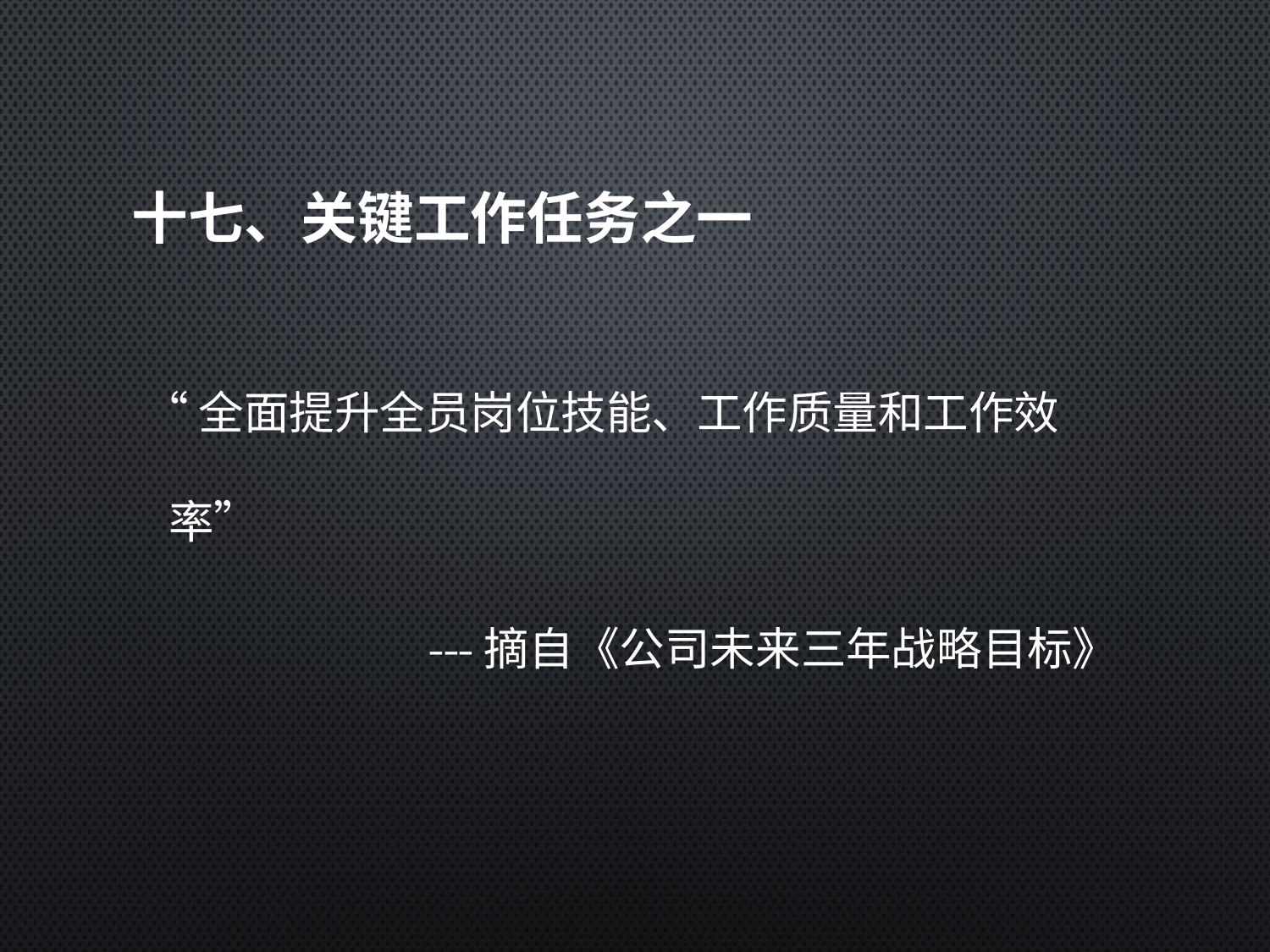

# 十七、关键工作任务之一
  “全面提升全员岗位技能、工作质量和工作效率”
                        ---摘自《公司未来三年战略目标》